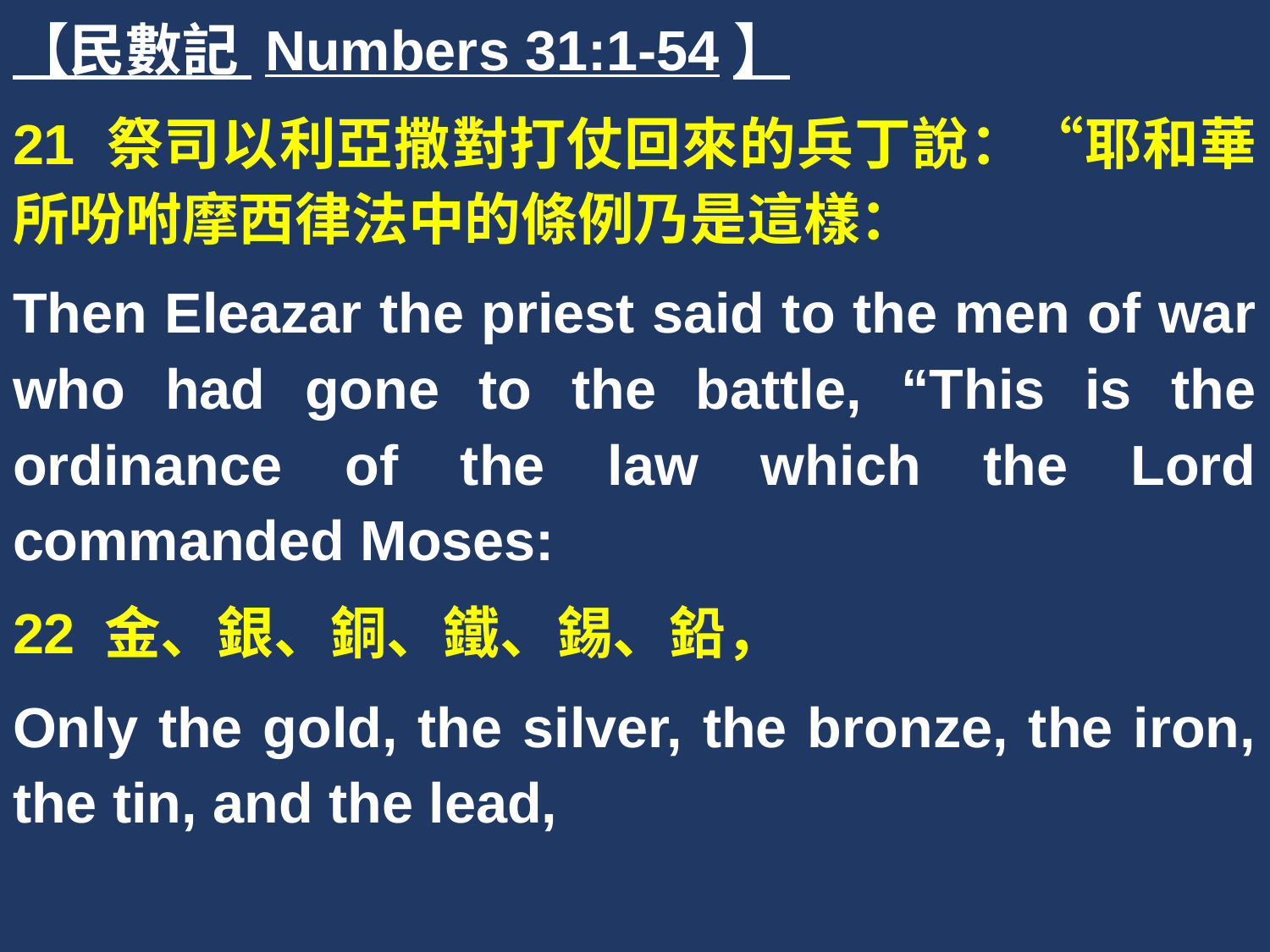

【民數記 Numbers 31:1-54】
21 祭司以利亞撒對打仗回來的兵丁說：“耶和華所吩咐摩西律法中的條例乃是這樣：
Then Eleazar the priest said to the men of war who had gone to the battle, “This is the ordinance of the law which the Lord commanded Moses:
22 金、銀、銅、鐵、錫、鉛，
Only the gold, the silver, the bronze, the iron, the tin, and the lead,